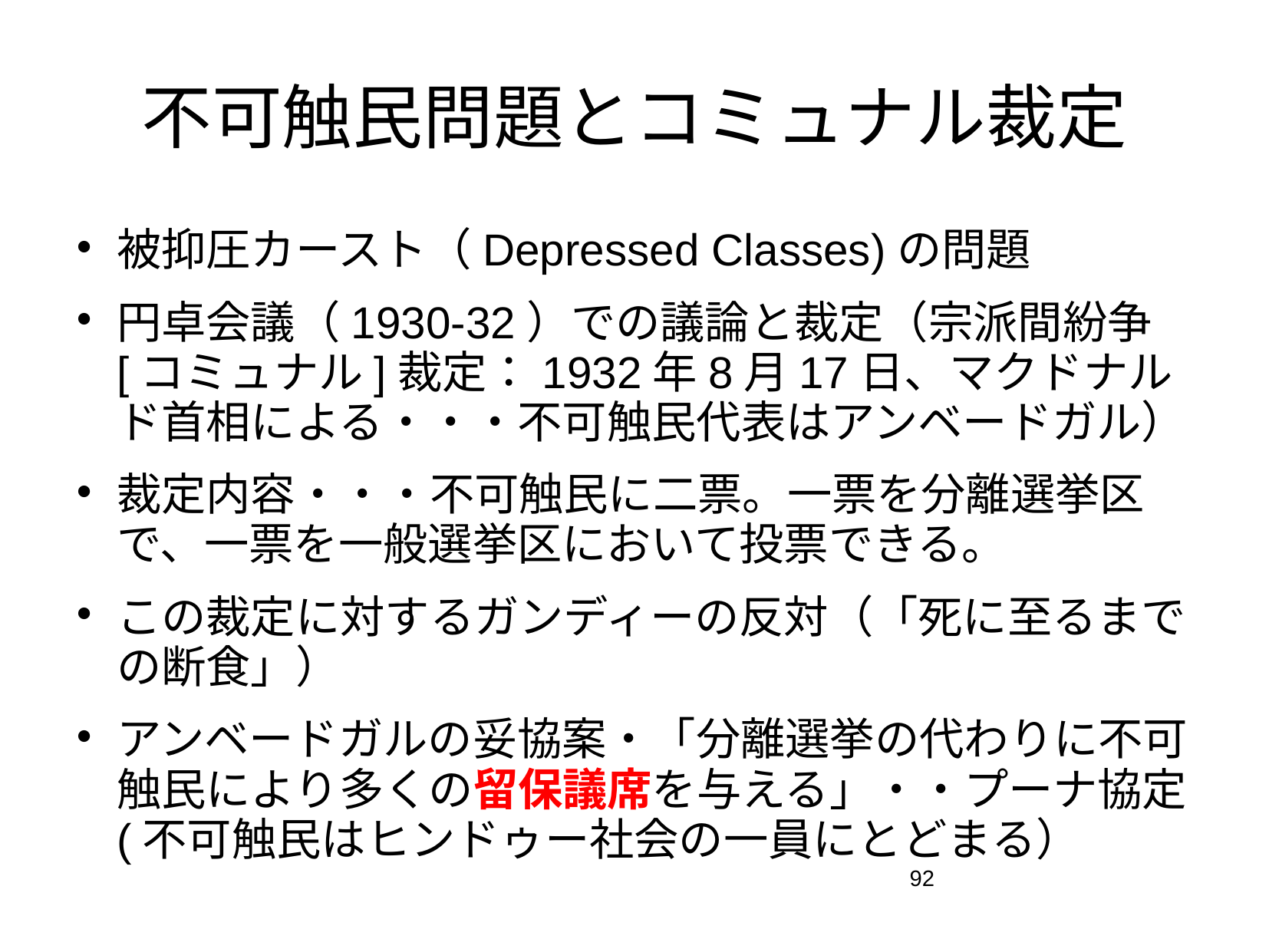

# 不可触民問題とコミュナル裁定
被抑圧カースト（Depressed Classes)の問題
円卓会議（1930-32）での議論と裁定（宗派間紛争[コミュナル]裁定：1932年8月17日、マクドナルド首相による・・・不可触民代表はアンベードガル）
裁定内容・・・不可触民に二票。一票を分離選挙区で、一票を一般選挙区において投票できる。
この裁定に対するガンディーの反対（「死に至るまでの断食」）
アンベードガルの妥協案・「分離選挙の代わりに不可触民により多くの留保議席を与える」・・プーナ協定(不可触民はヒンドゥー社会の一員にとどまる）
92